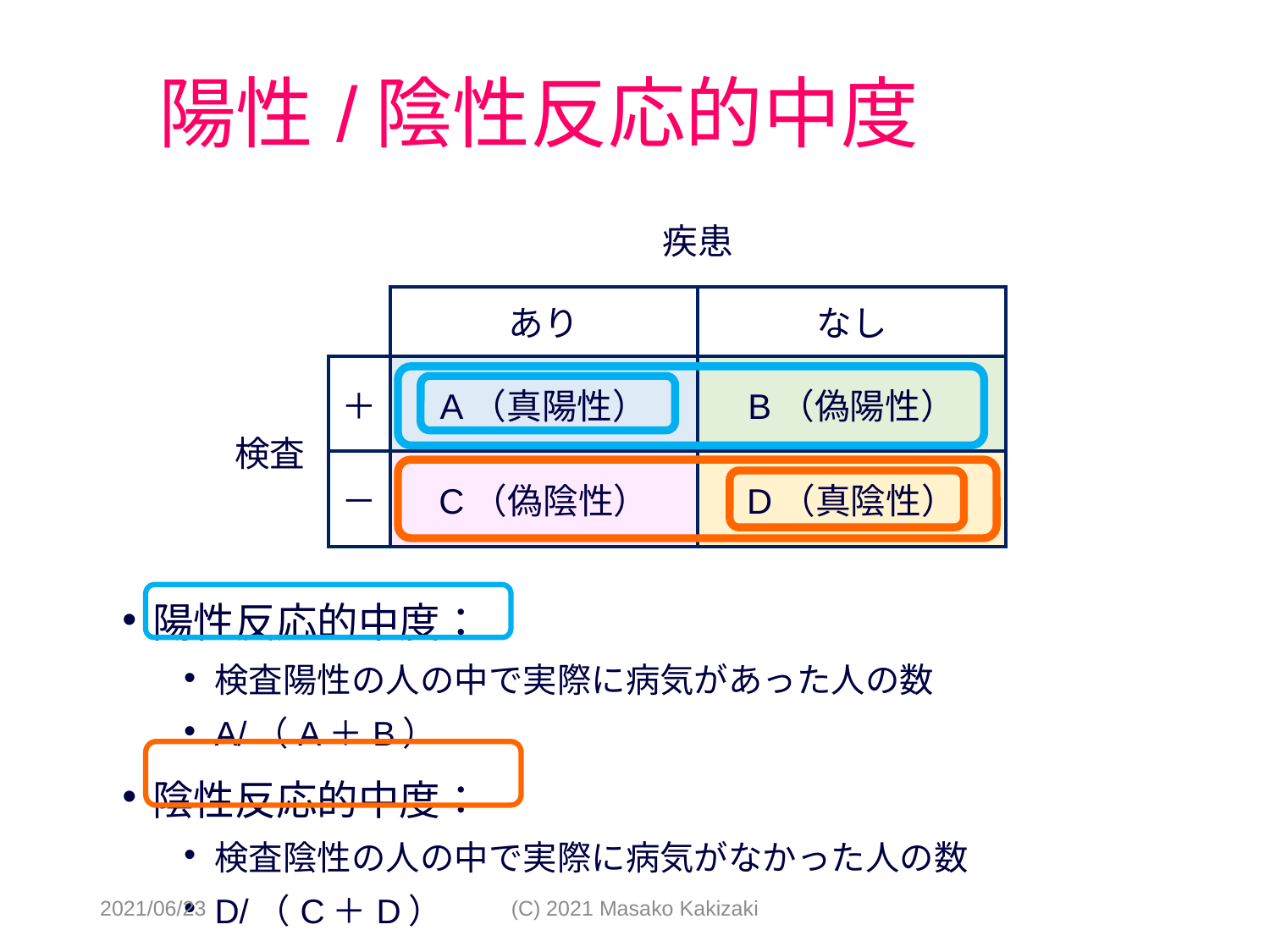

# 陽性/陰性反応的中度
|  |  | 疾患 |  |
| --- | --- | --- | --- |
|  |  | あり | なし |
| 検査 | ＋ | A（真陽性） | B（偽陽性） |
|  | － | C（偽陰性） | D（真陰性） |

陽性反応的中度：
検査陽性の人の中で実際に病気があった人の数
A/（A＋B）
陰性反応的中度：
検査陰性の人の中で実際に病気がなかった人の数
D/（C＋D）

2021/06/23
(C) 2021 Masako Kakizaki